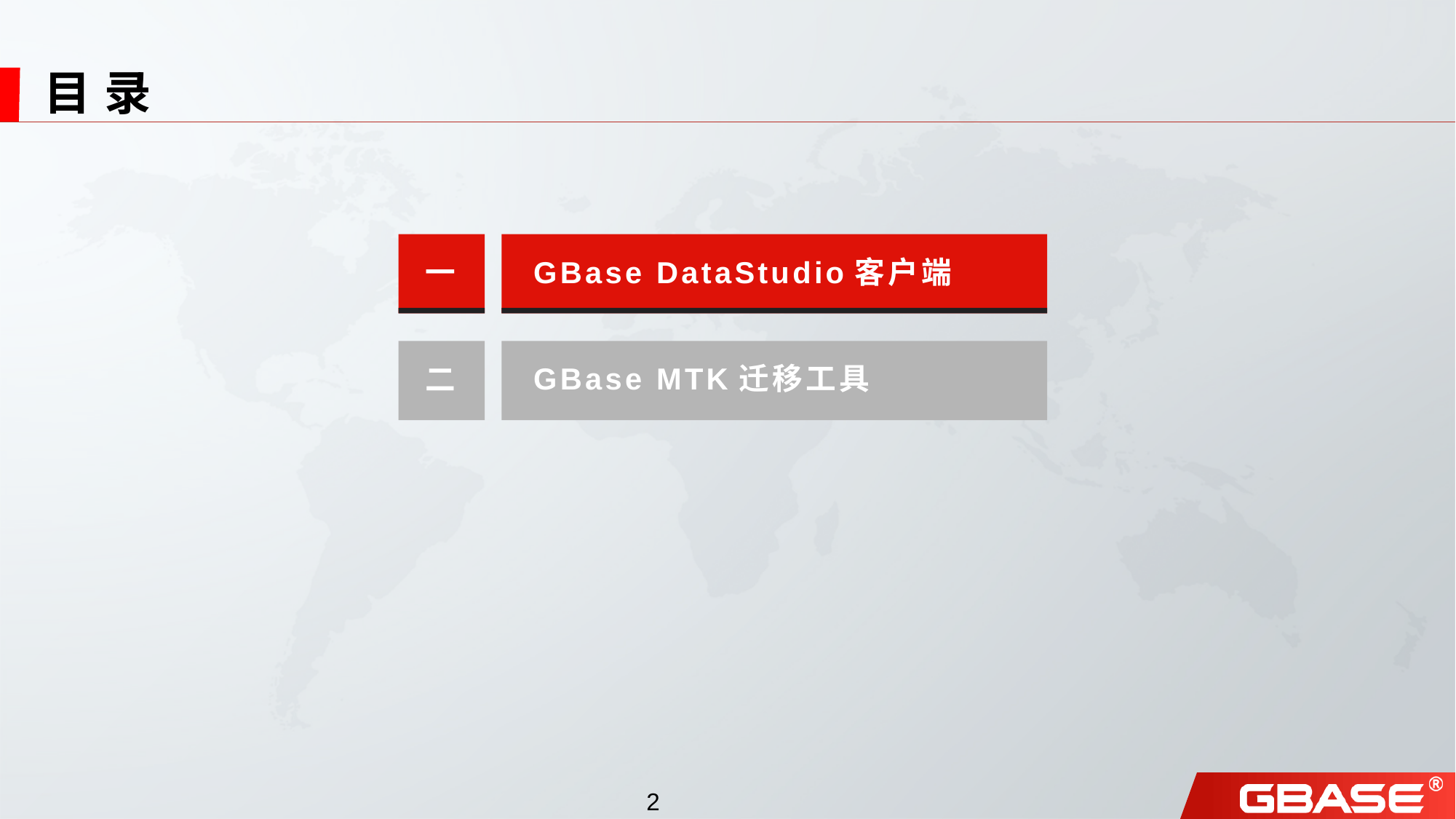

# 目 录

一
GBase DataStudio客户端

GBase MTK迁移工具
二